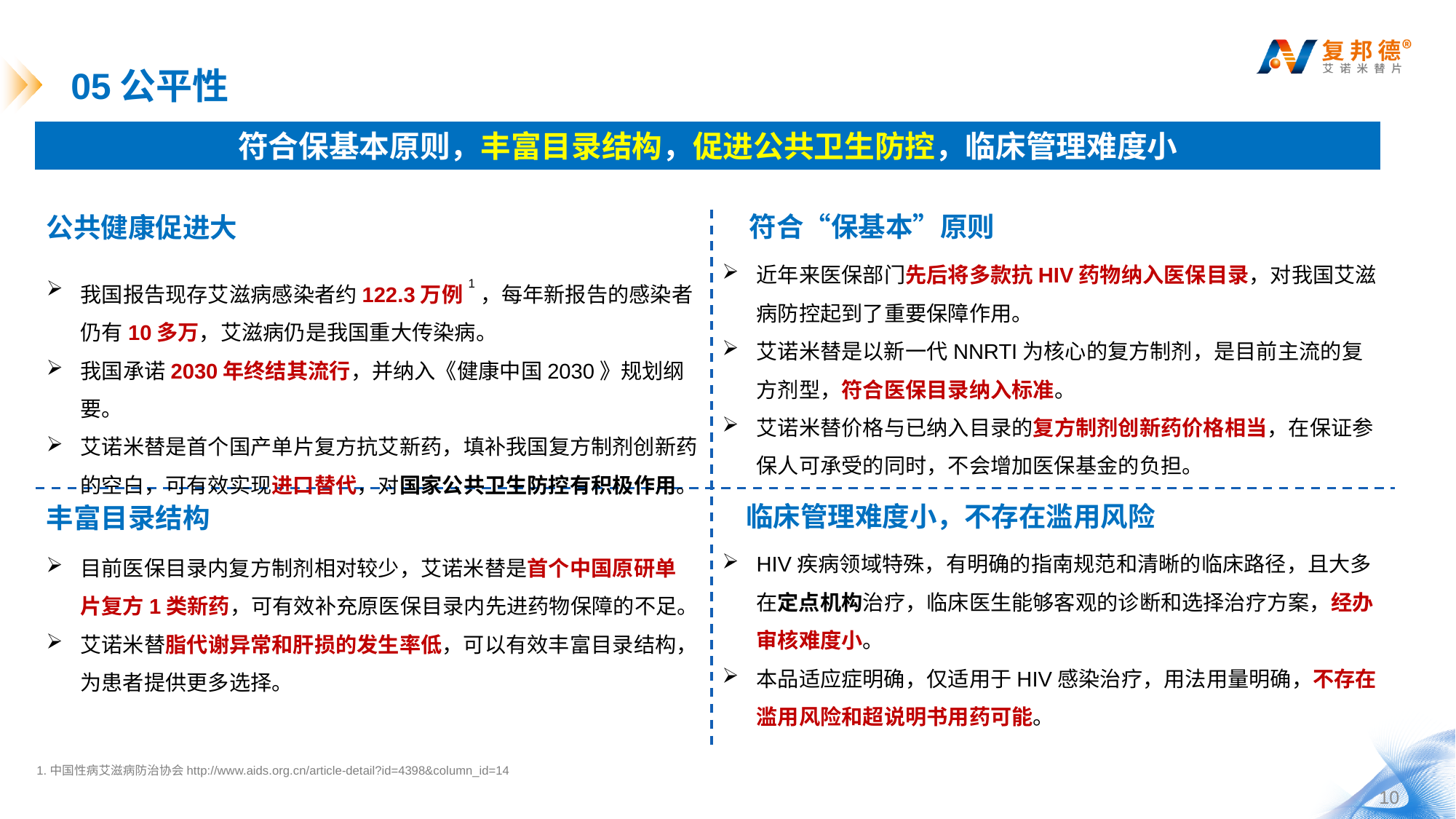

# 05公平性
符合保基本原则，丰富目录结构，促进公共卫生防控，临床管理难度小
符合“保基本”原则
公共健康促进大
近年来医保部门先后将多款抗HIV药物纳入医保目录，对我国艾滋病防控起到了重要保障作用。
艾诺米替是以新一代NNRTI为核心的复方制剂，是目前主流的复方剂型，符合医保目录纳入标准。
艾诺米替价格与已纳入目录的复方制剂创新药价格相当，在保证参保人可承受的同时，不会增加医保基金的负担。
我国报告现存艾滋病感染者约122.3万例1，每年新报告的感染者仍有10多万，艾滋病仍是我国重大传染病。
我国承诺2030年终结其流行，并纳入《健康中国2030》规划纲要。
艾诺米替是首个国产单片复方抗艾新药，填补我国复方制剂创新药的空白，可有效实现进口替代，对国家公共卫生防控有积极作用。
临床管理难度小，不存在滥用风险
丰富目录结构
HIV疾病领域特殊，有明确的指南规范和清晰的临床路径，且大多在定点机构治疗，临床医生能够客观的诊断和选择治疗方案，经办审核难度小。
本品适应症明确，仅适用于HIV感染治疗，用法用量明确，不存在滥用风险和超说明书用药可能。
目前医保目录内复方制剂相对较少，艾诺米替是首个中国原研单片复方1类新药，可有效补充原医保目录内先进药物保障的不足。
艾诺米替脂代谢异常和肝损的发生率低，可以有效丰富目录结构，为患者提供更多选择。
1.中国性病艾滋病防治协会http://www.aids.org.cn/article-detail?id=4398&column_id=14
10